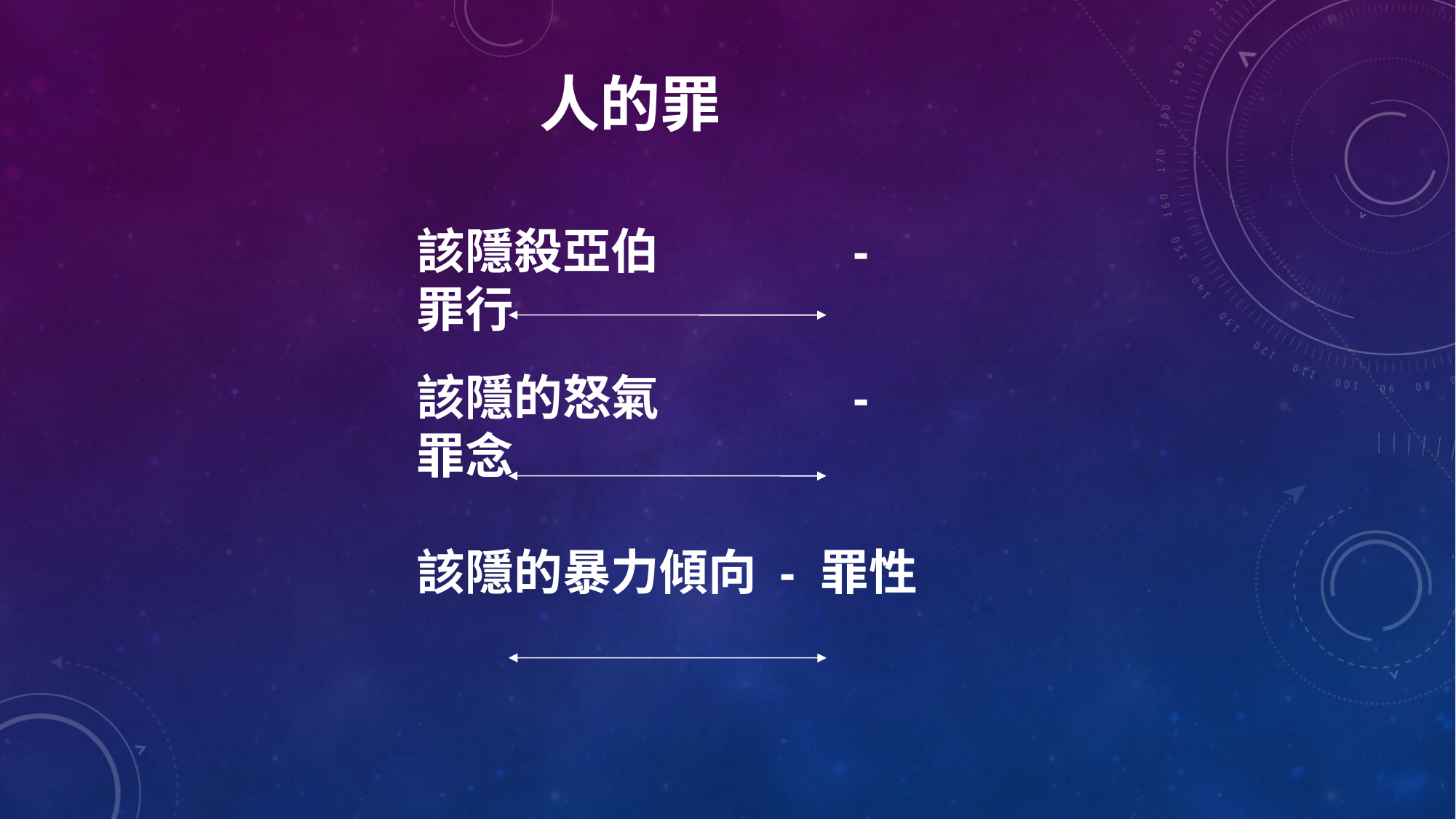

# 人的罪
該隱殺亞伯		-  罪行

該隱的怒氣		-	罪念

該隱的暴力傾向 - 罪性